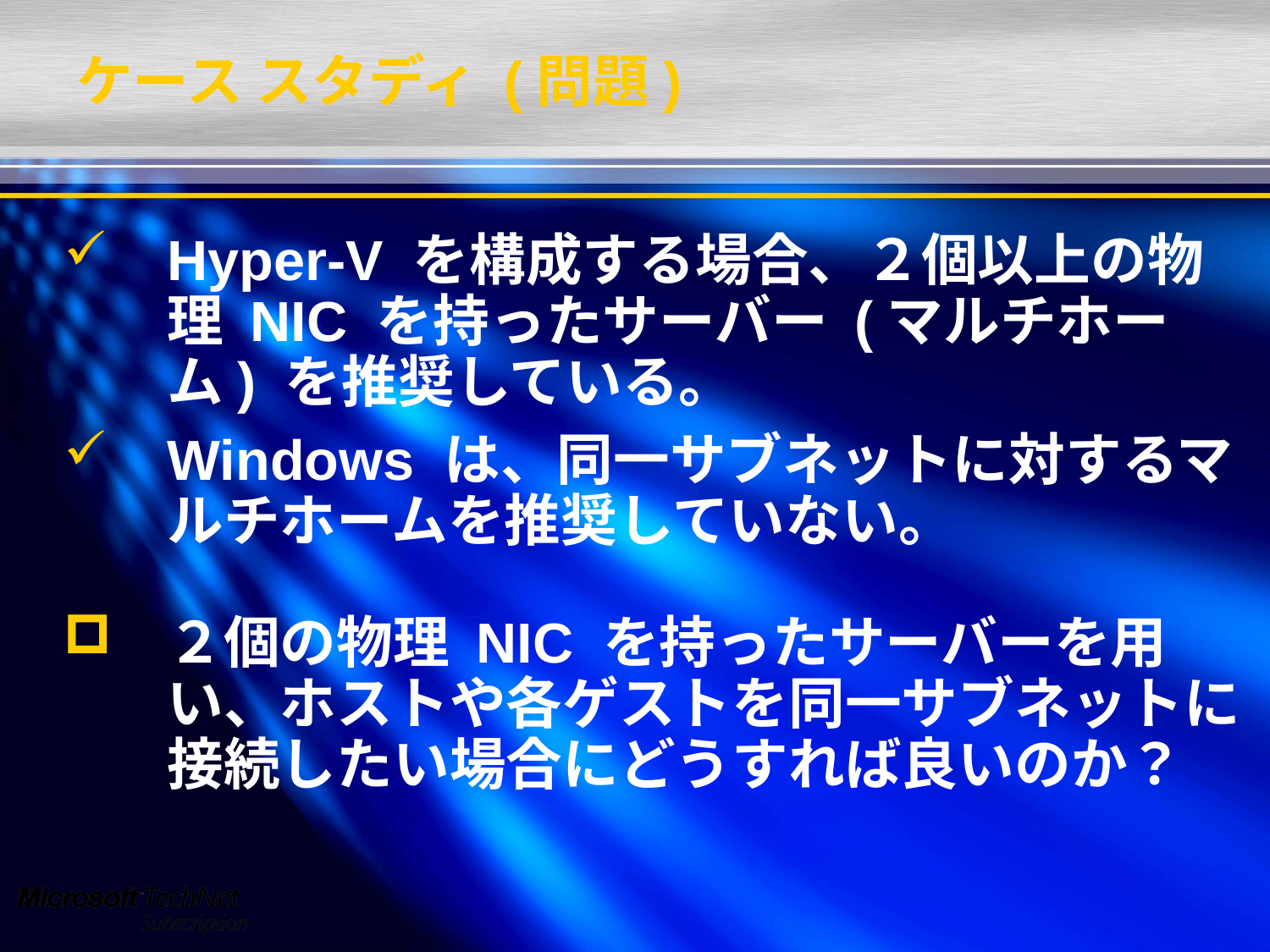

# ケース スタディ (問題)
Hyper-V を構成する場合、２個以上の物理 NIC を持ったサーバー (マルチホーム) を推奨している。
Windows は、同一サブネットに対するマルチホームを推奨していない。

２個の物理 NIC を持ったサーバーを用い、ホストや各ゲストを同一サブネットに接続したい場合にどうすれば良いのか？